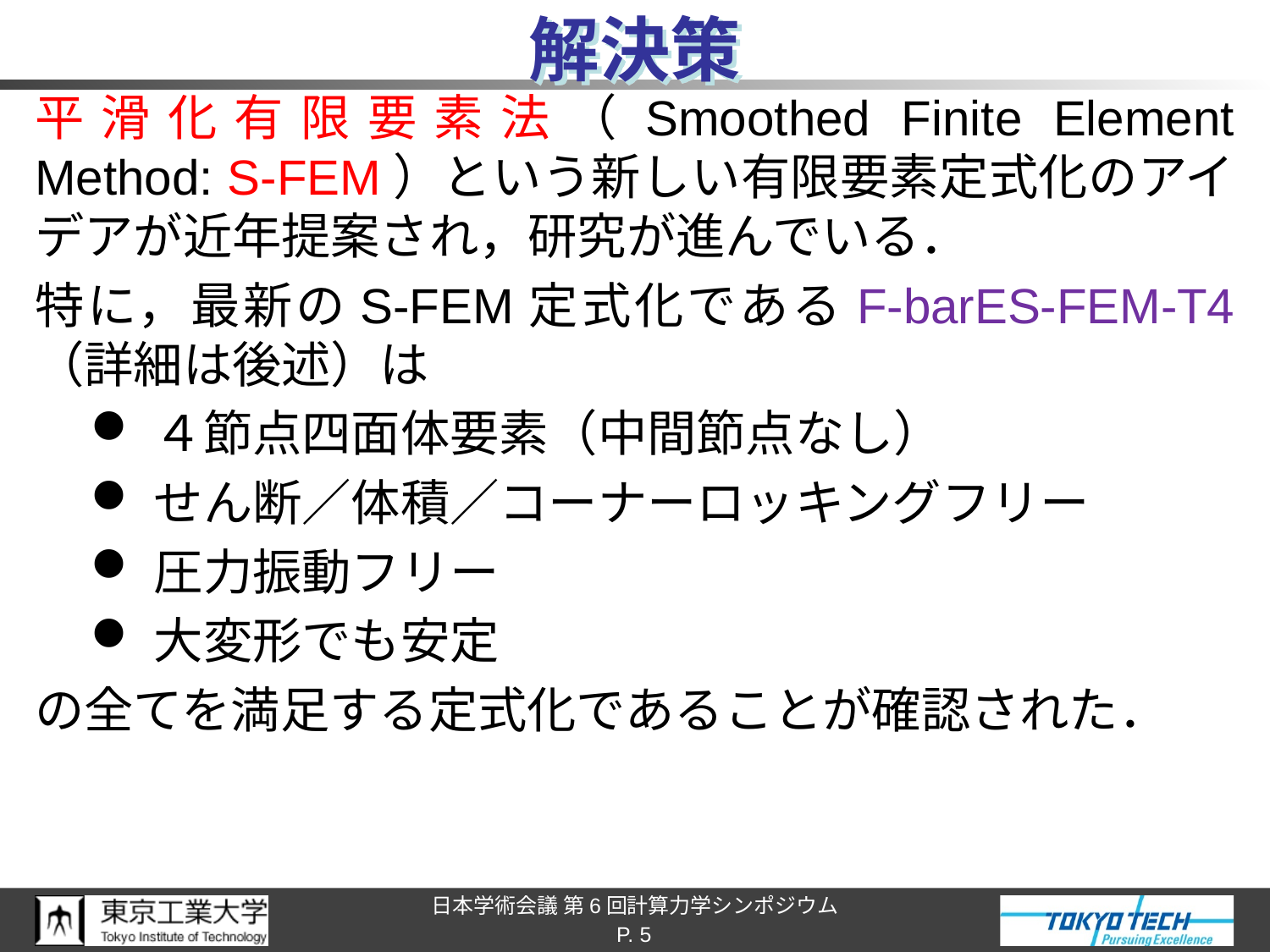

# 解決策
平滑化有限要素法（Smoothed Finite Element Method: S-FEM）という新しい有限要素定式化のアイデアが近年提案され，研究が進んでいる．
特に，最新のS-FEM定式化であるF-barES-FEM-T4
（詳細は後述）は
４節点四面体要素（中間節点なし）
せん断／体積／コーナーロッキングフリー
圧力振動フリー
大変形でも安定
の全てを満足する定式化であることが確認された．

P. 5